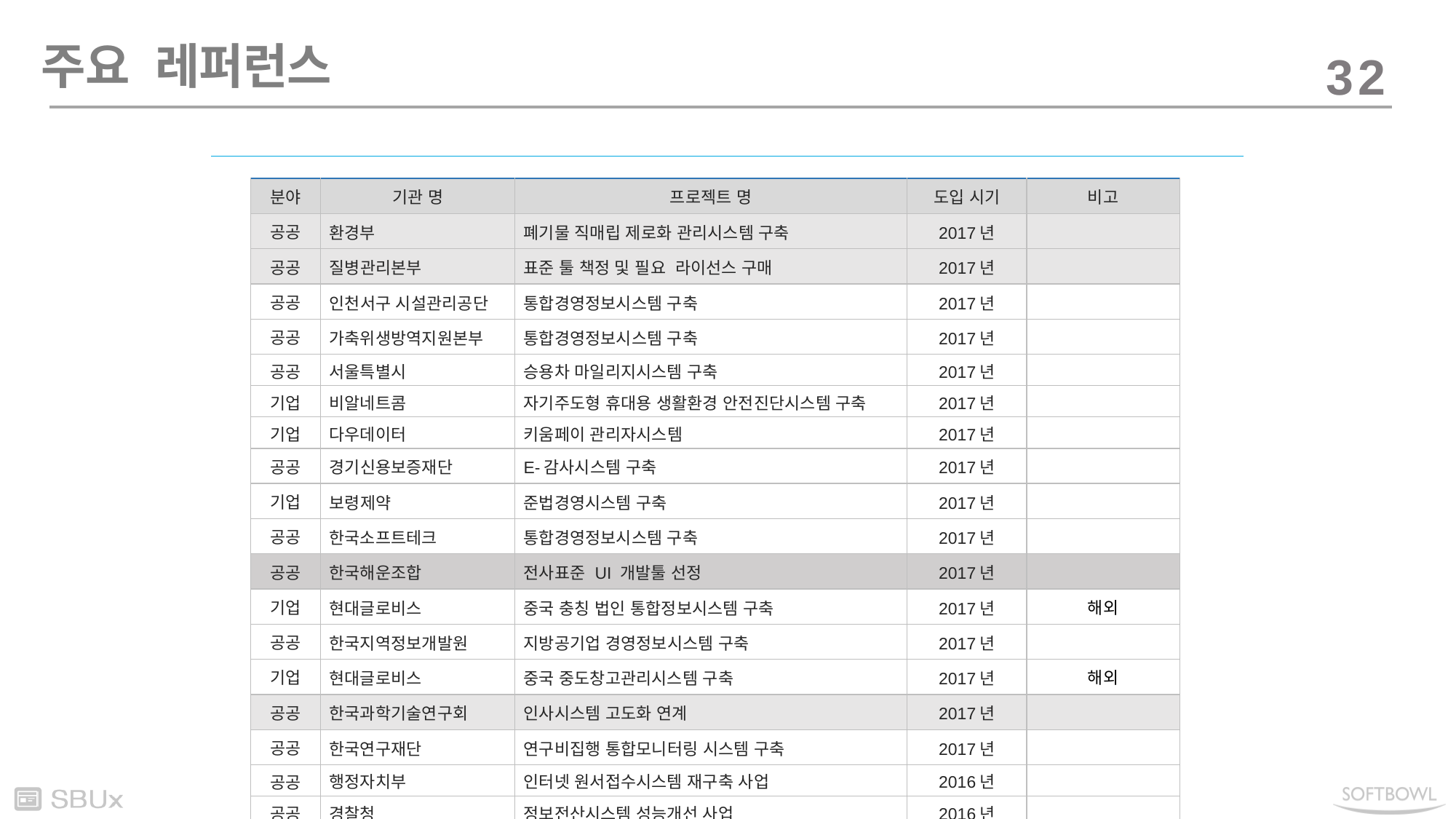

주요  레퍼런스
32

| 분야 | 기관 명 | 프로젝트 명 | 도입 시기 | 비고 |
| --- | --- | --- | --- | --- |
| 공공 | 환경부 | 폐기물 직매립 제로화 관리시스템 구축 | 2017년 |  |
| 공공 | 질병관리본부 | 표준 툴 책정 및 필요 라이선스 구매 | 2017년 |  |
| 공공 | 인천서구 시설관리공단 | 통합경영정보시스템 구축 | 2017년 |  |
| 공공 | 가축위생방역지원본부 | 통합경영정보시스템 구축 | 2017년 |  |
| 공공 | 서울특별시 | 승용차 마일리지시스템 구축 | 2017년 |  |
| 기업 | 비알네트콤 | 자기주도형 휴대용 생활환경 안전진단시스템 구축 | 2017년 |  |
| 기업 | 다우데이터 | 키움페이 관리자시스템 | 2017년 |  |
| 공공 | 경기신용보증재단 | E-감사시스템 구축 | 2017년 |  |
| 기업 | 보령제약 | 준법경영시스템 구축 | 2017년 |  |
| 공공 | 한국소프트테크 | 통합경영정보시스템 구축 | 2017년 |  |
| 공공 | 한국해운조합 | 전사표준 UI 개발툴 선정 | 2017년 |  |
| 기업 | 현대글로비스 | 중국 충칭 법인 통합정보시스템 구축 | 2017년 | 해외 |
| 공공 | 한국지역정보개발원 | 지방공기업 경영정보시스템 구축 | 2017년 |  |
| 기업 | 현대글로비스 | 중국 중도창고관리시스템 구축 | 2017년 | 해외 |
| 공공 | 한국과학기술연구회 | 인사시스템 고도화 연계 | 2017년 |  |
| 공공 | 한국연구재단 | 연구비집행 통합모니터링 시스템 구축 | 2017년 |  |
| 공공 | 행정자치부 | 인터넷 원서접수시스템 재구축 사업 | 2016년 |  |
| 공공 | 경찰청 | 정보전산시스템 성능개선 사업 | 2016년 |  |